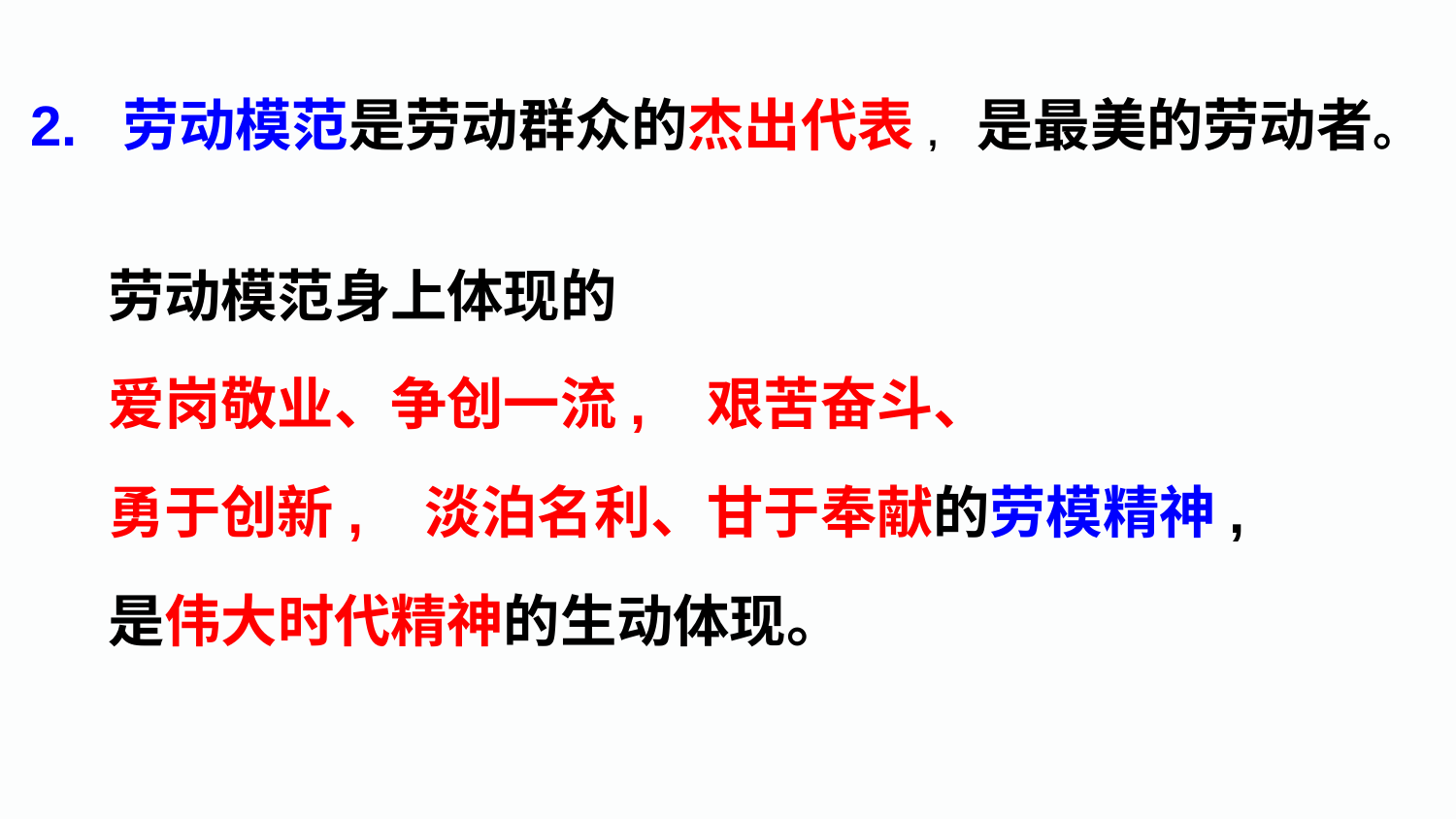

2.  劳动模范是劳动群众的杰出代表,   是最美的劳动者。

     劳动模范身上体现的
     爱岗敬业、争创一流,   艰苦奋斗、
     勇于创新,   淡泊名利、甘于奉献的劳模精神,
     是伟大时代精神的生动体现。